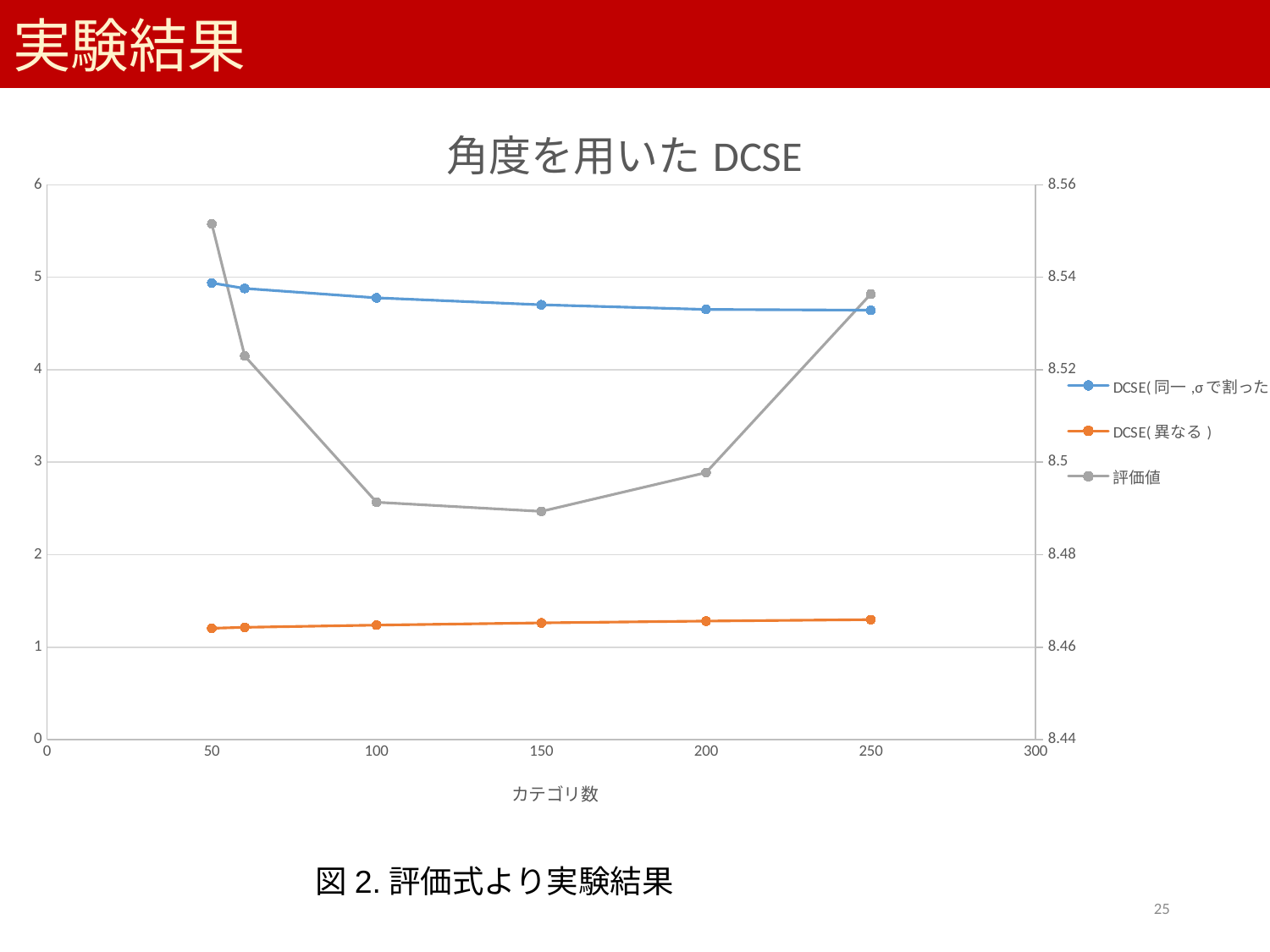

# 実験結果

### Chart: 角度を用いたDCSE

| Category | DCSE(同一,σで割った) | DCSE(異なる) | 評価値 |
|---|---|---|---|
図2.評価式より実験結果

25